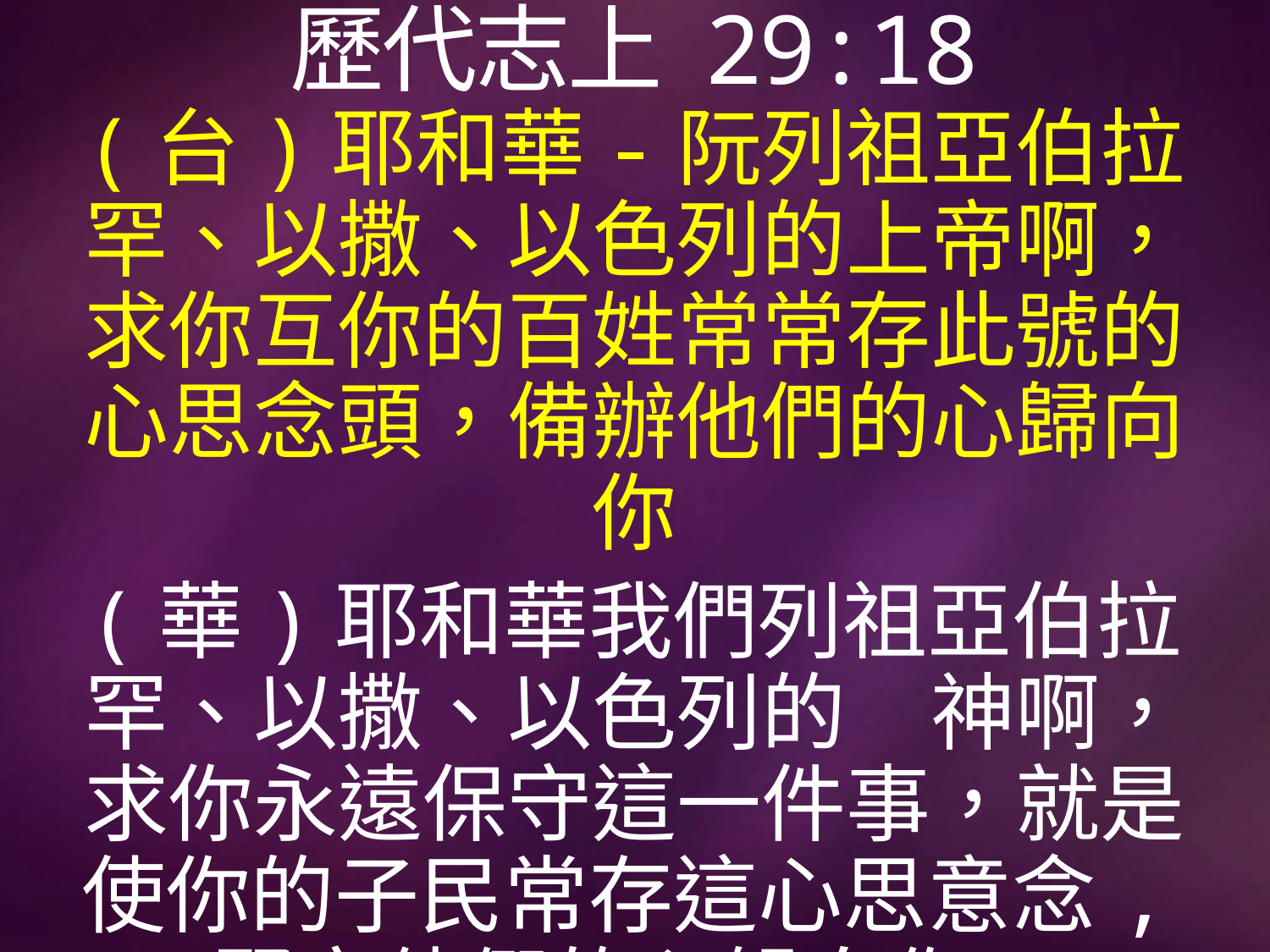

# 歷代志上 29:18
(台)耶和華-阮列祖亞伯拉罕、以撒、以色列的上帝啊，求你互你的百姓常常存此號的心思念頭，備辦他們的心歸向你
(華)耶和華我們列祖亞伯拉罕、以撒、以色列的　神啊，求你永遠保守這一件事，就是使你的子民常存這心思意念,堅定他們的心歸向你。